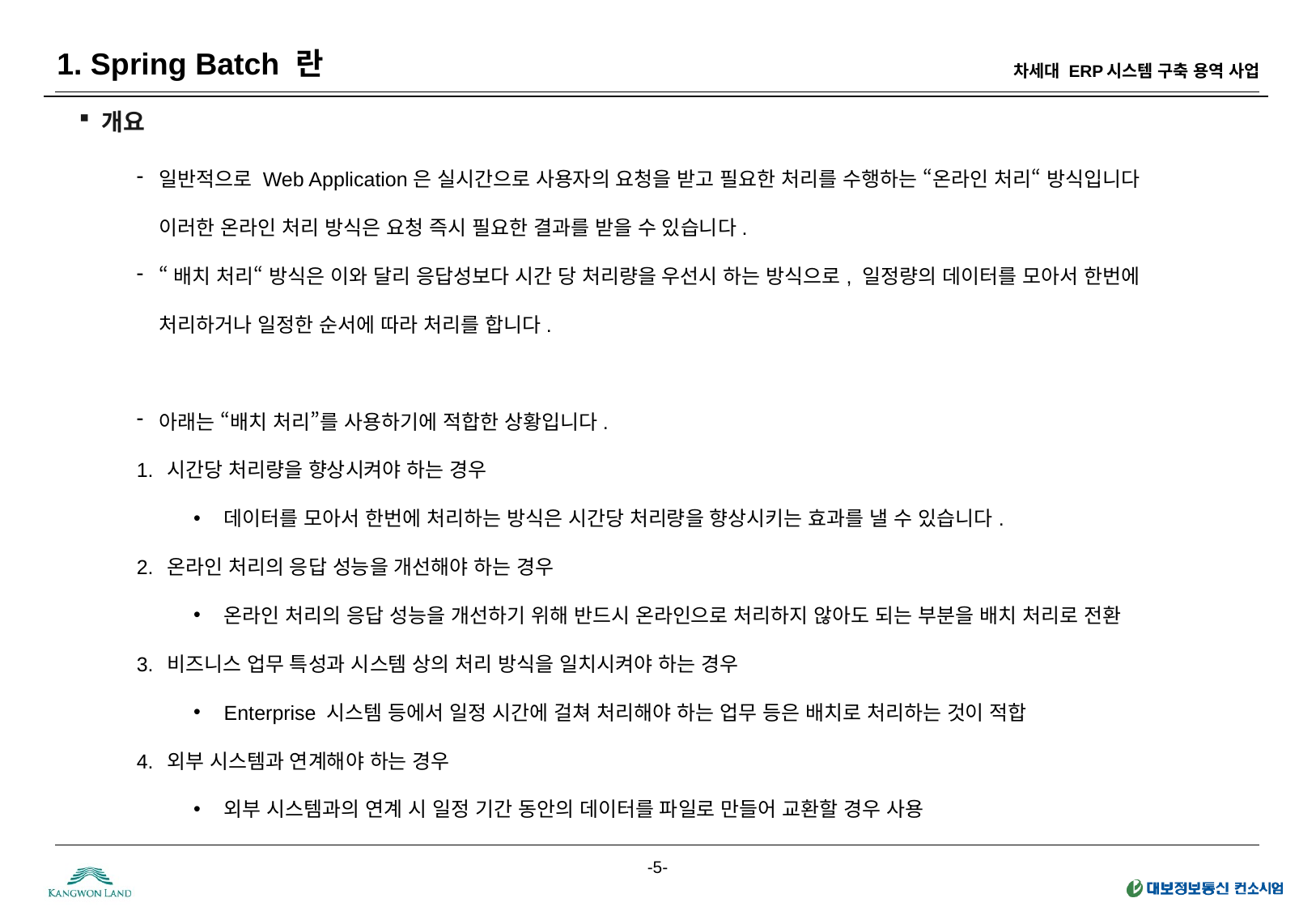

1. Spring Batch 란
개요

일반적으로 Web Application은 실시간으로 사용자의 요청을 받고 필요한 처리를 수행하는 “온라인 처리“ 방식입니다
이러한 온라인 처리 방식은 요청 즉시 필요한 결과를 받을 수 있습니다.
“배치 처리“ 방식은 이와 달리 응답성보다 시간 당 처리량을 우선시 하는 방식으로, 일정량의 데이터를 모아서 한번에
처리하거나 일정한 순서에 따라 처리를 합니다.

아래는 “배치 처리”를 사용하기에 적합한 상황입니다.
시간당 처리량을 향상시켜야 하는 경우
데이터를 모아서 한번에 처리하는 방식은 시간당 처리량을 향상시키는 효과를 낼 수 있습니다.
온라인 처리의 응답 성능을 개선해야 하는 경우
온라인 처리의 응답 성능을 개선하기 위해 반드시 온라인으로 처리하지 않아도 되는 부분을 배치 처리로 전환
비즈니스 업무 특성과 시스템 상의 처리 방식을 일치시켜야 하는 경우
Enterprise 시스템 등에서 일정 시간에 걸쳐 처리해야 하는 업무 등은 배치로 처리하는 것이 적합
외부 시스템과 연계해야 하는 경우
외부 시스템과의 연계 시 일정 기간 동안의 데이터를 파일로 만들어 교환할 경우 사용